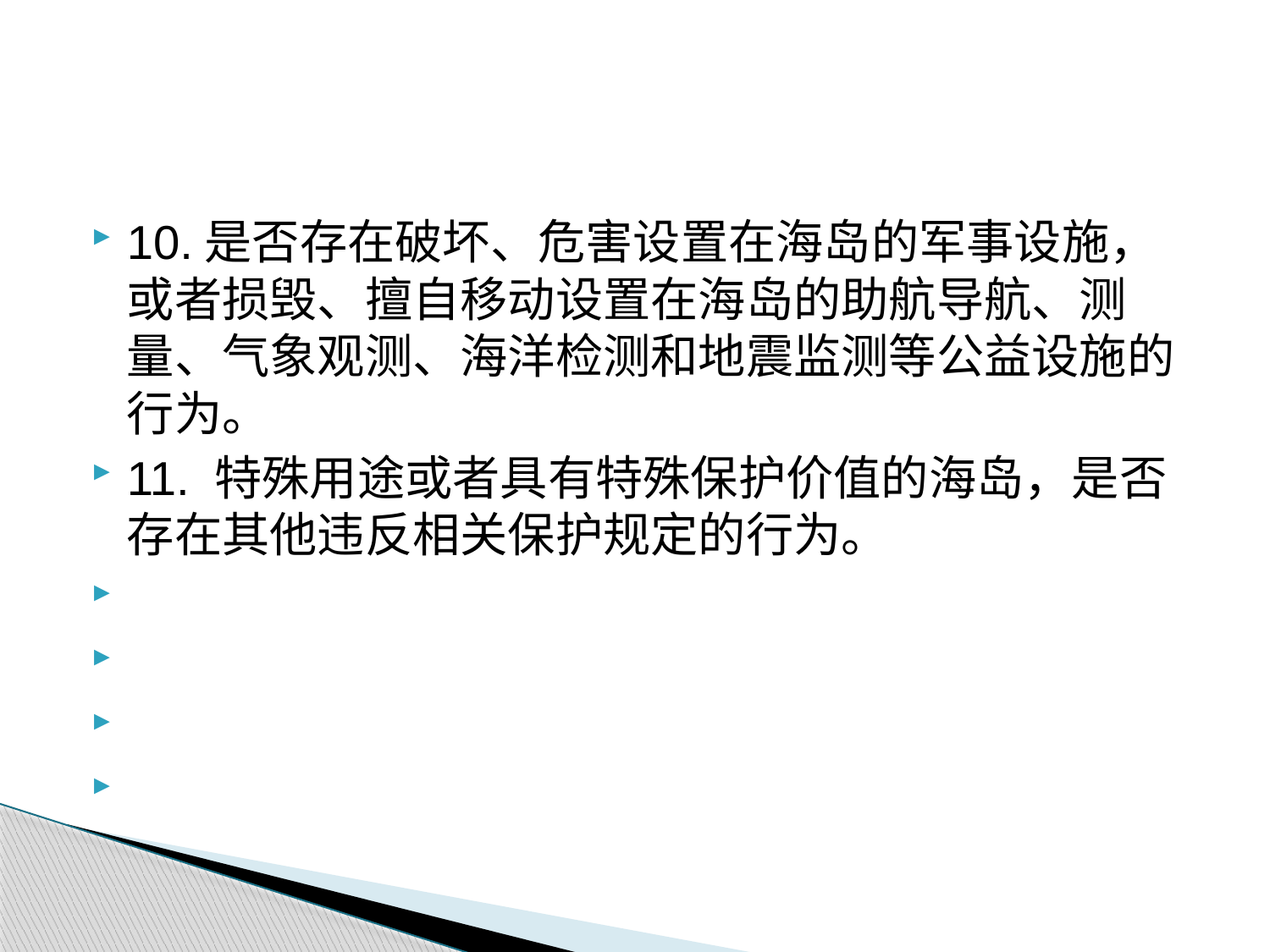

#
10.是否存在破坏、危害设置在海岛的军事设施，或者损毁、擅自移动设置在海岛的助航导航、测量、气象观测、海洋检测和地震监测等公益设施的行为。
11. 特殊用途或者具有特殊保护价值的海岛，是否存在其他违反相关保护规定的行为。